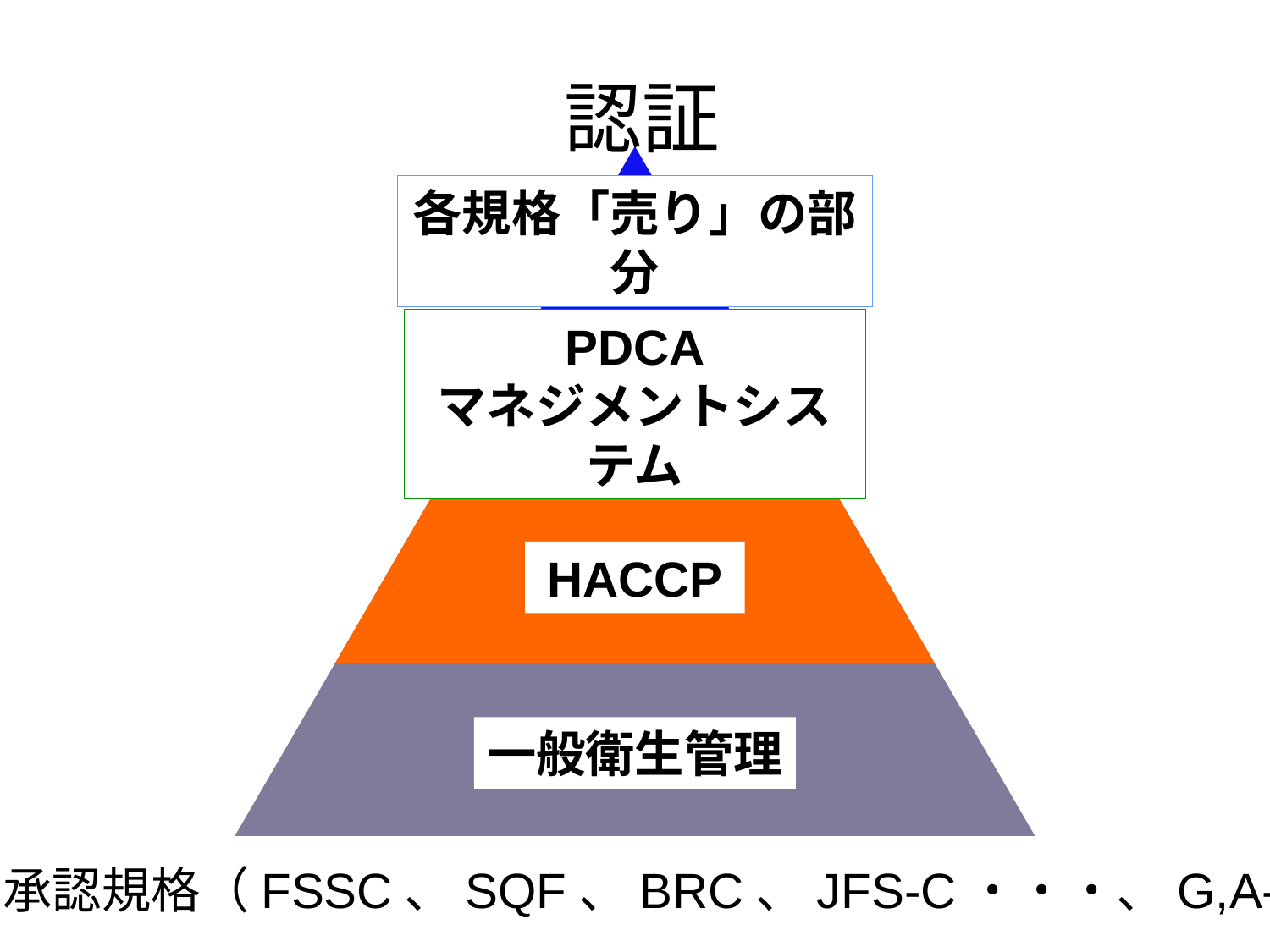

認証

各規格「売り」の部分
PDCA
マネジメントシステム
HACCP
一般衛生管理
GFSI承認規格（FSSC、SQF、BRC、JFS-C・・・、G,A-GAP）